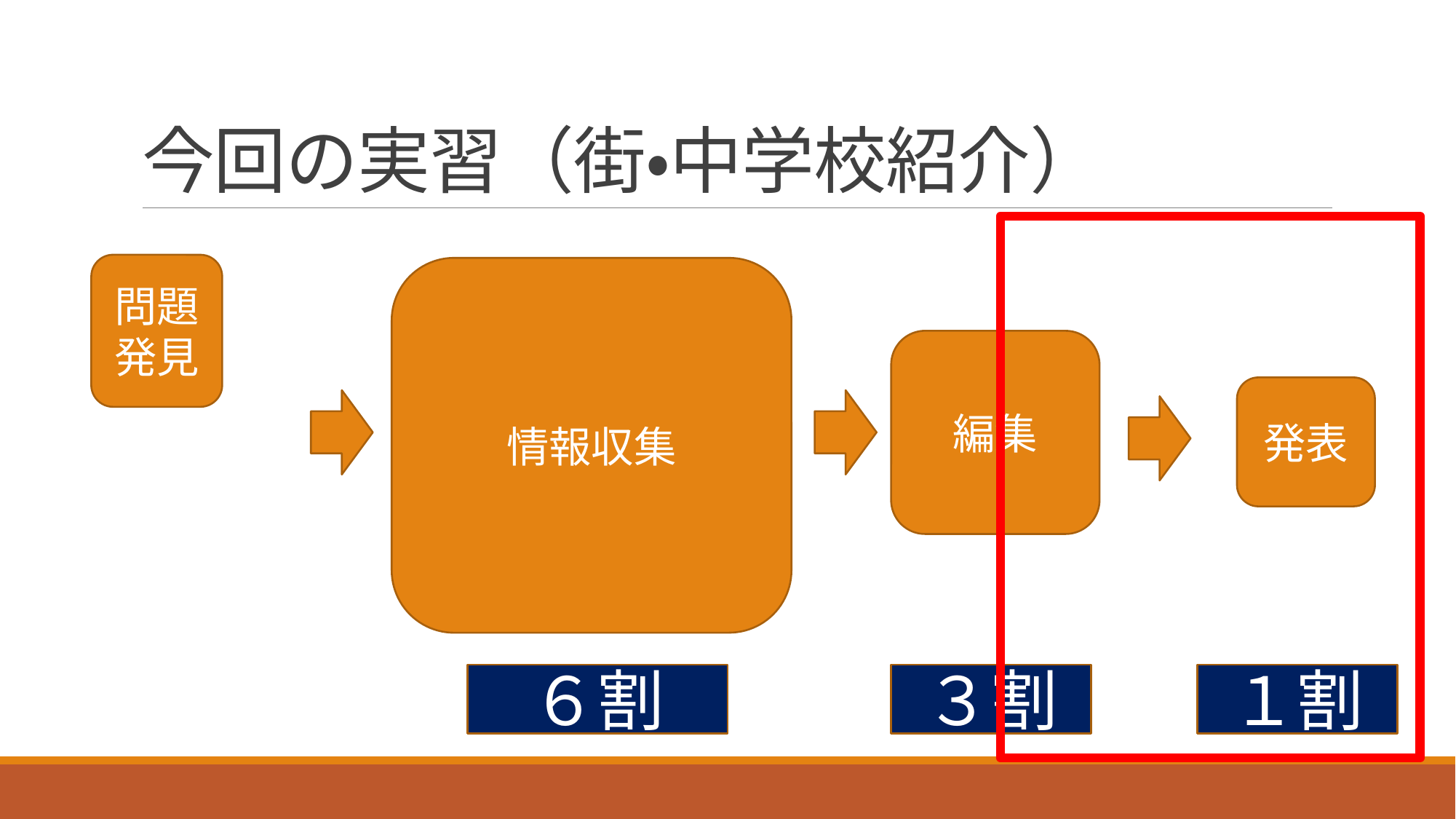

# 今回の実習（街・中学校紹介）

問題発見
情報収集
編集
発表

６割
３割
１割